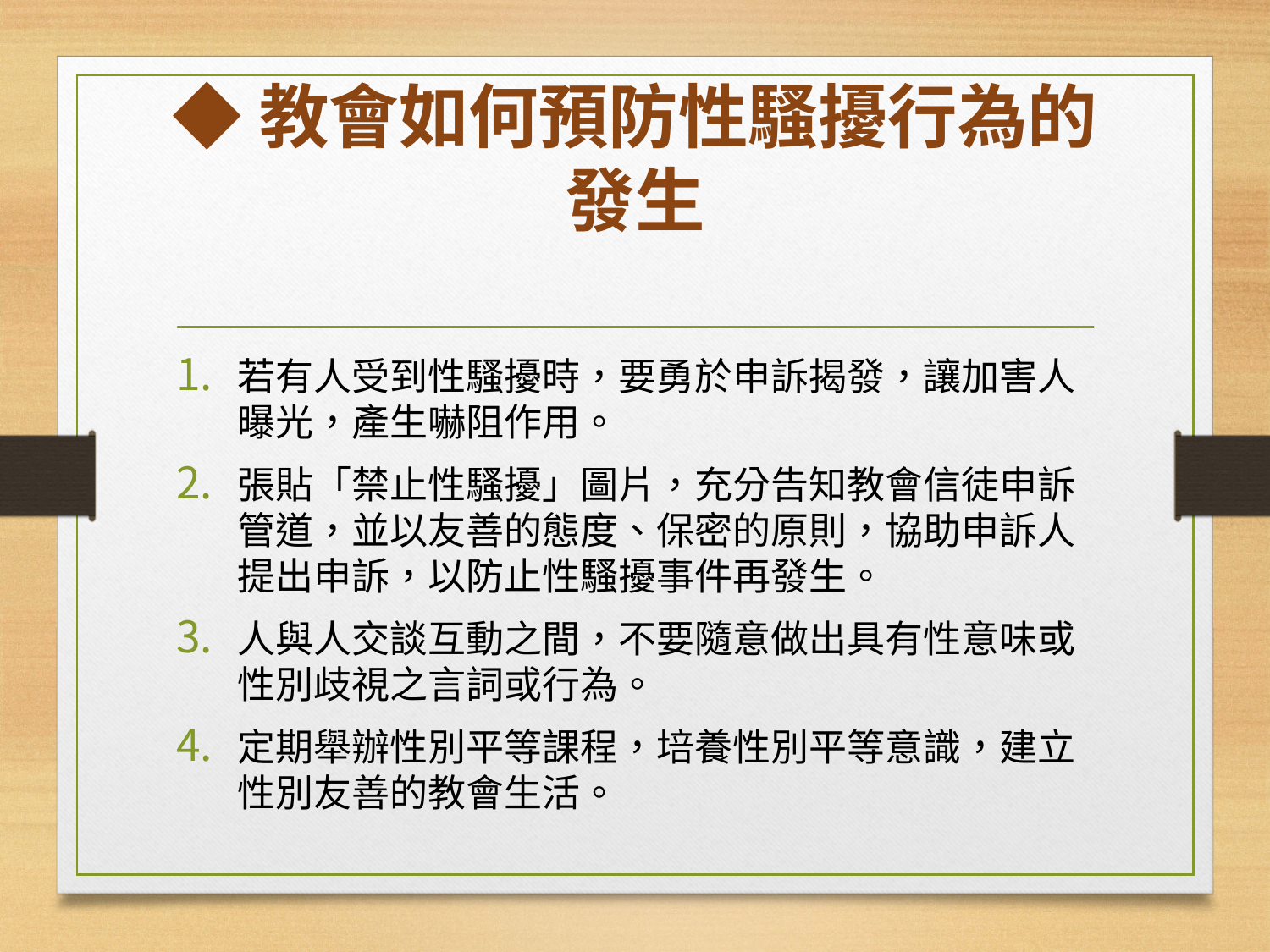

# ◆教會如何預防性騷擾行為的發生
若有人受到性騷擾時，要勇於申訴揭發，讓加害人曝光，產生嚇阻作用。
張貼「禁止性騷擾」圖片，充分告知教會信徒申訴管道，並以友善的態度、保密的原則，協助申訴人提出申訴，以防止性騷擾事件再發生。
人與人交談互動之間，不要隨意做出具有性意味或性別歧視之言詞或行為。
定期舉辦性別平等課程，培養性別平等意識，建立性別友善的教會生活。